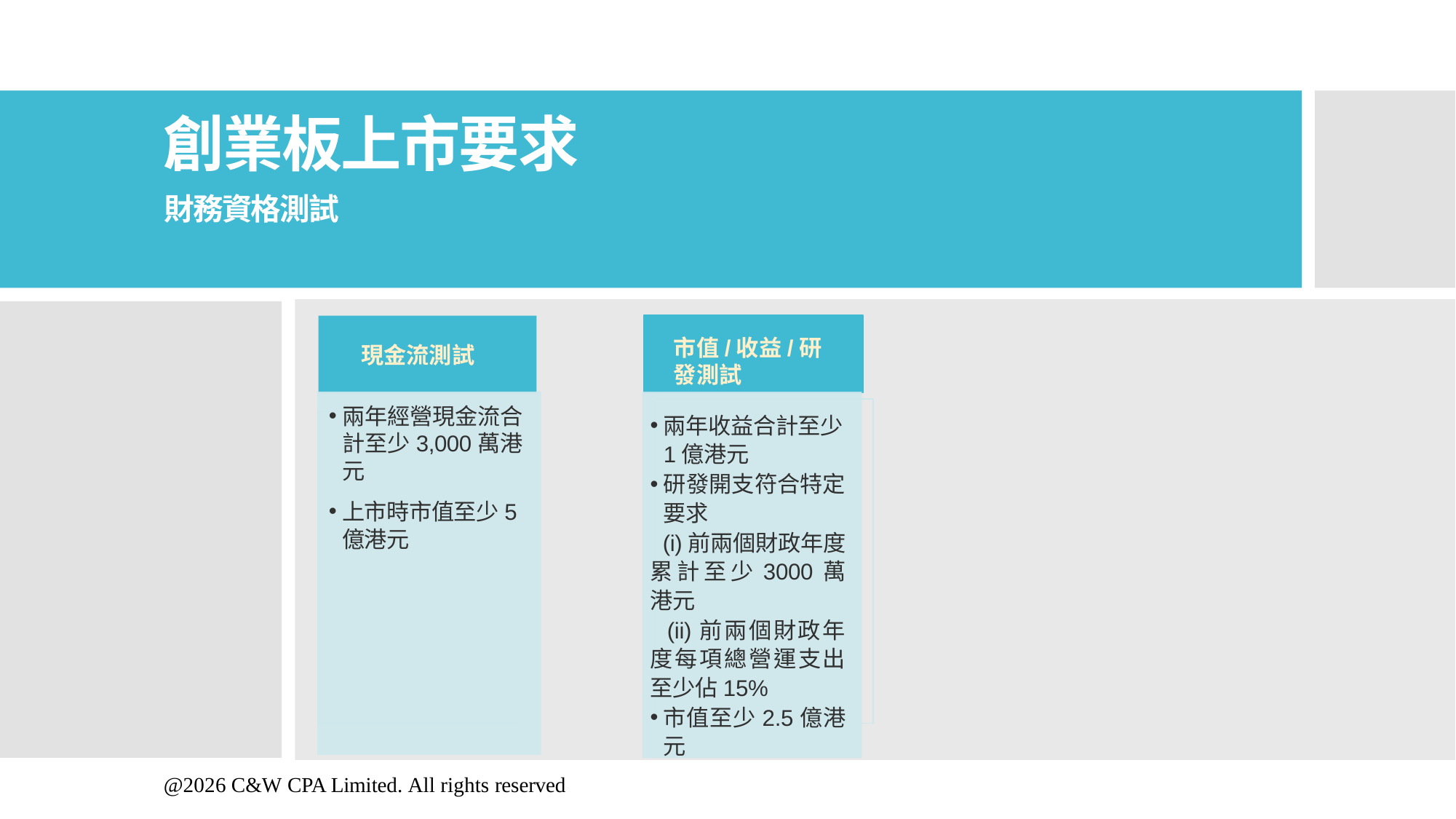

# 創業板上市要求
財務資格測試

市值/收益/研發測試
現金流測試

兩年經營現金流合計至少3,000萬港元
上市時市值至少5億港元

兩年收益合計至少1億港元
研發開支符合特定要求
  (i)前兩個財政年度累計至少3000萬港元
  (ii)前兩個財政年度每項總營運支出至少佔15%
市值至少2.5億港元
@2026 C&W CPA Limited. All rights reserved